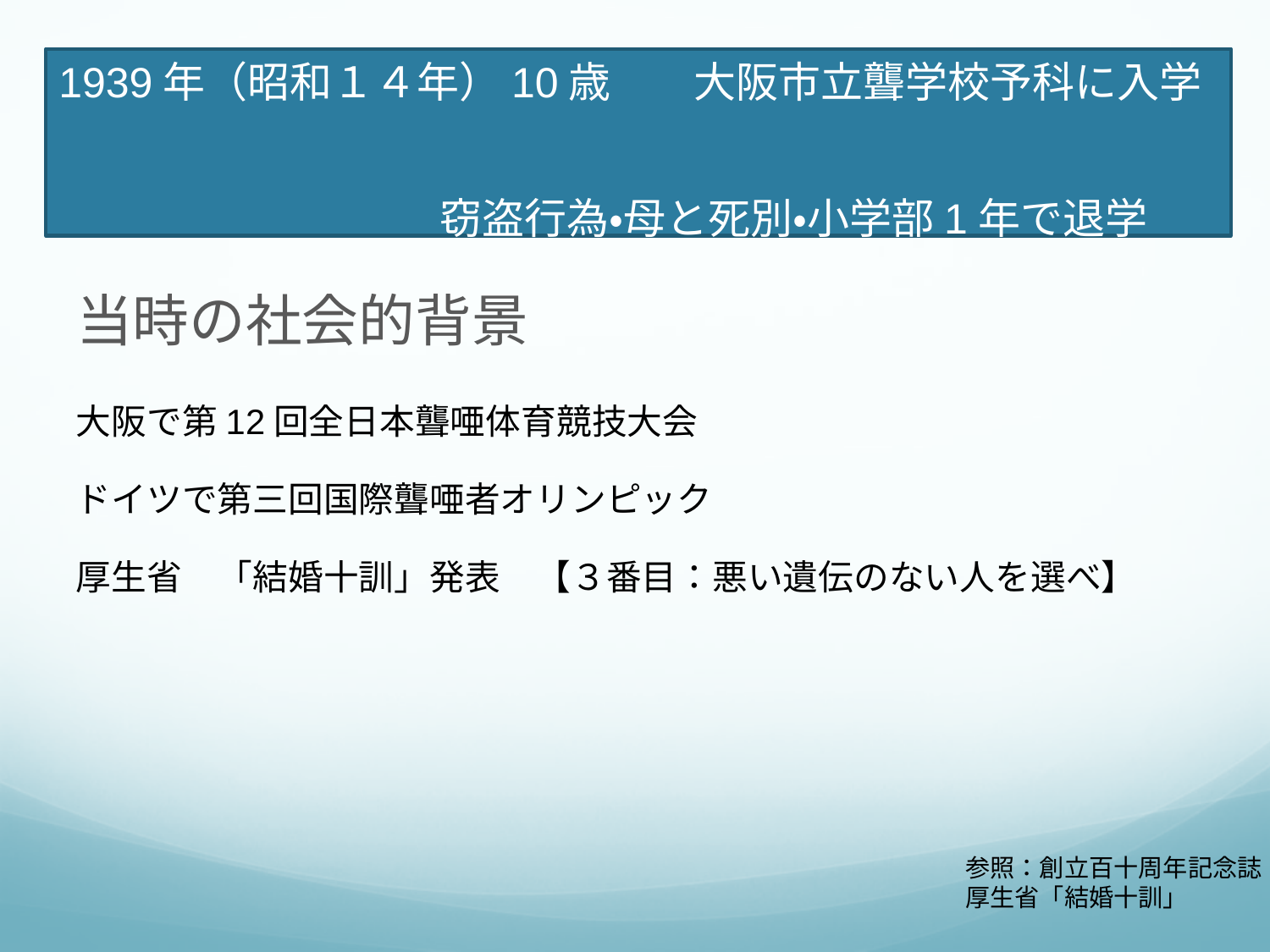

1939年（昭和１４年）10歳	大阪市立聾学校予科に入学
			窃盗行為・母と死別・小学部1年で退学
当時の社会的背景
大阪で第12回全日本聾唖体育競技大会
ドイツで第三回国際聾唖者オリンピック
厚生省　「結婚十訓」発表　【３番目：悪い遺伝のない人を選べ】

参照：創立百十周年記念誌
厚生省「結婚十訓」